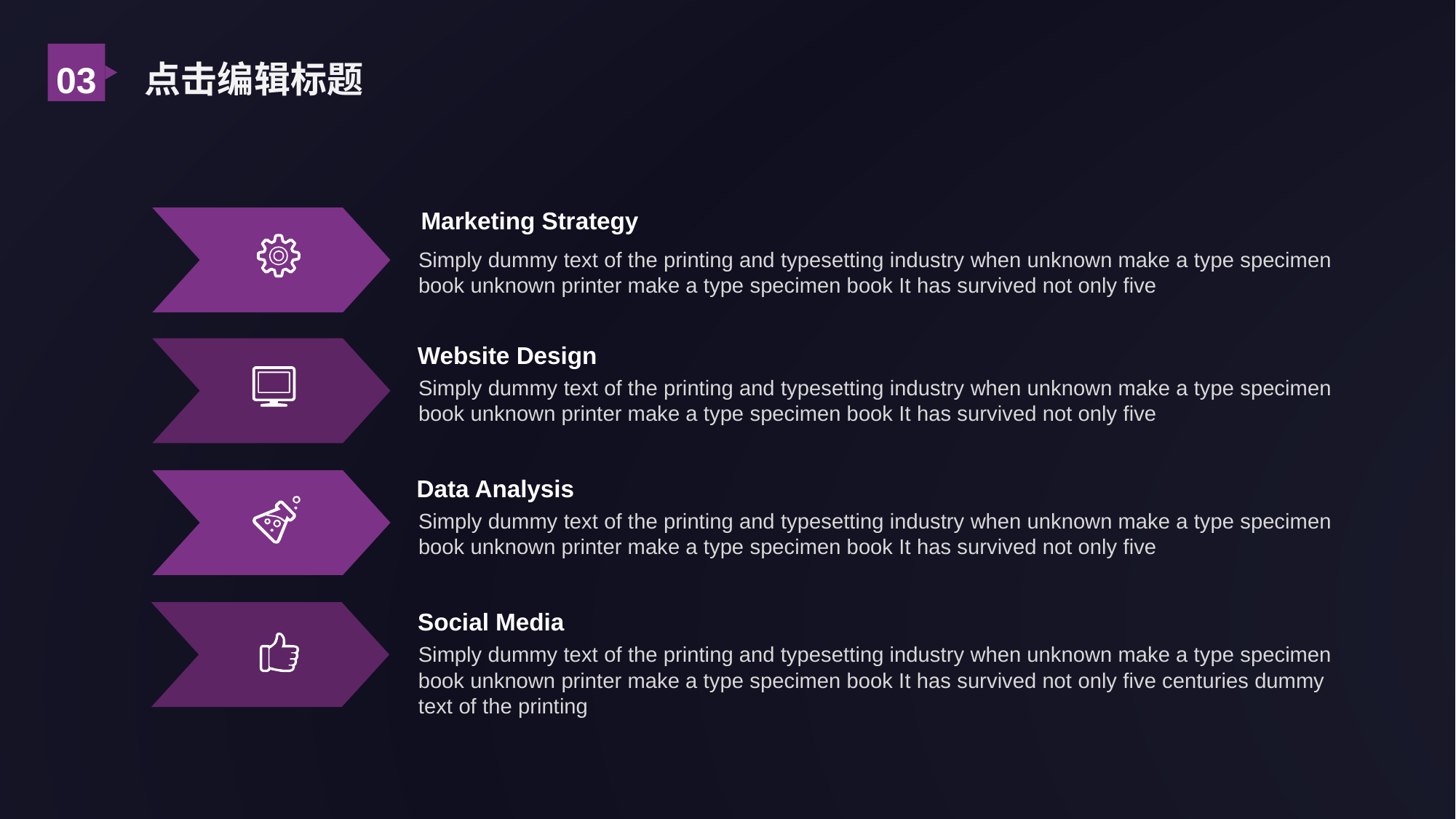

点击编辑标题
03

Marketing Strategy

Simply dummy text of the printing and typesetting industry when unknown make a type specimen book unknown printer make a type specimen book It has survived not only five

Website Design

Simply dummy text of the printing and typesetting industry when unknown make a type specimen book unknown printer make a type specimen book It has survived not only five

Data Analysis

Simply dummy text of the printing and typesetting industry when unknown make a type specimen book unknown printer make a type specimen book It has survived not only five

Social Media

Simply dummy text of the printing and typesetting industry when unknown make a type specimen book unknown printer make a type specimen book It has survived not only five centuries dummy text of the printing